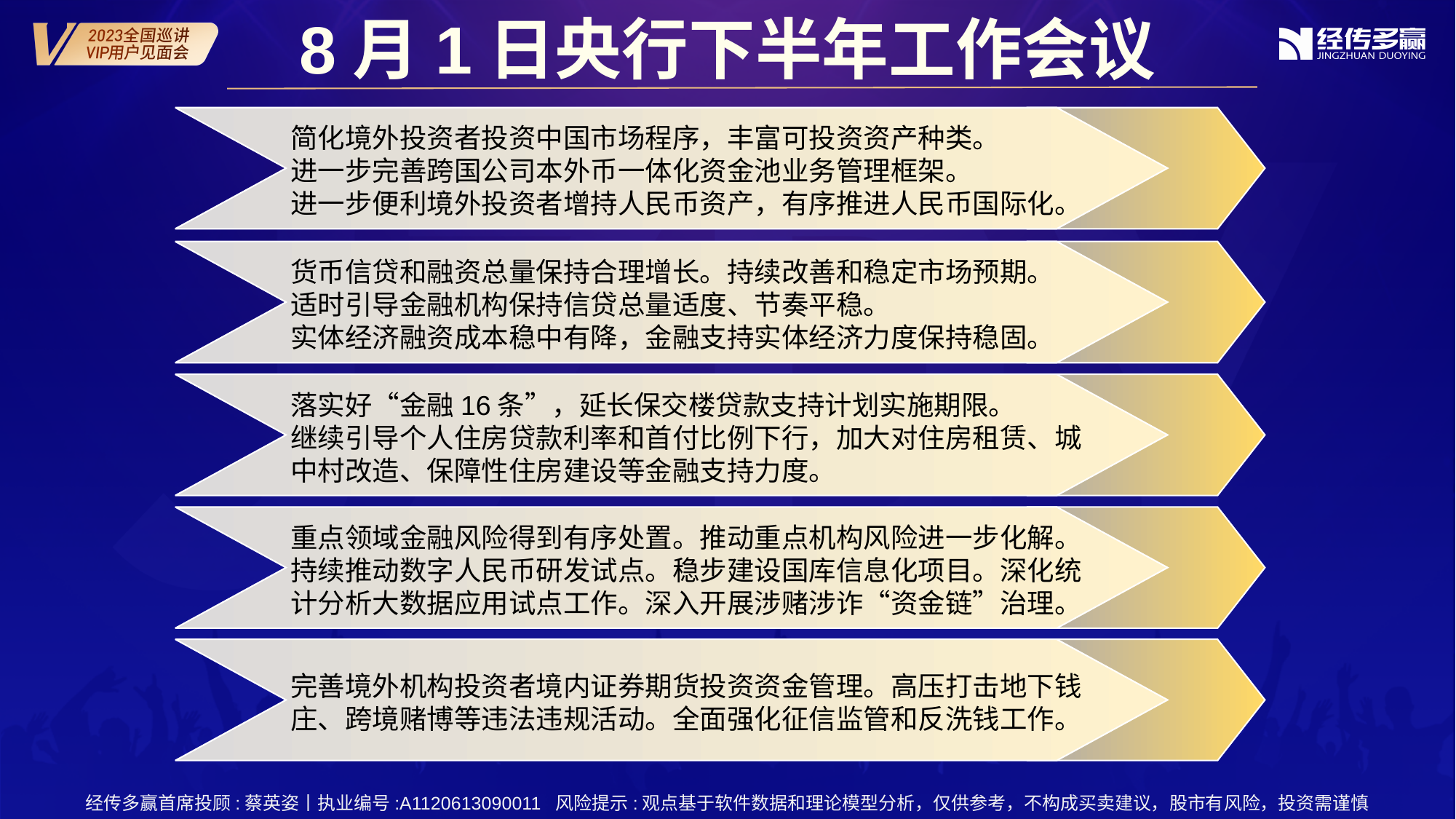

8月1日央行下半年工作会议
简化境外投资者投资中国市场程序，丰富可投资资产种类。
进一步完善跨国公司本外币一体化资金池业务管理框架。
进一步便利境外投资者增持人民币资产，有序推进人民币国际化。

货币信贷和融资总量保持合理增长。持续改善和稳定市场预期。
适时引导金融机构保持信贷总量适度、节奏平稳。
实体经济融资成本稳中有降，金融支持实体经济力度保持稳固。

落实好“金融16条”，延长保交楼贷款支持计划实施期限。
继续引导个人住房贷款利率和首付比例下行，加大对住房租赁、城中村改造、保障性住房建设等金融支持力度。

重点领域金融风险得到有序处置。推动重点机构风险进一步化解。
持续推动数字人民币研发试点。稳步建设国库信息化项目。深化统计分析大数据应用试点工作。深入开展涉赌涉诈“资金链”治理。

完善境外机构投资者境内证券期货投资资金管理。高压打击地下钱庄、跨境赌博等违法违规活动。全面强化征信监管和反洗钱工作。